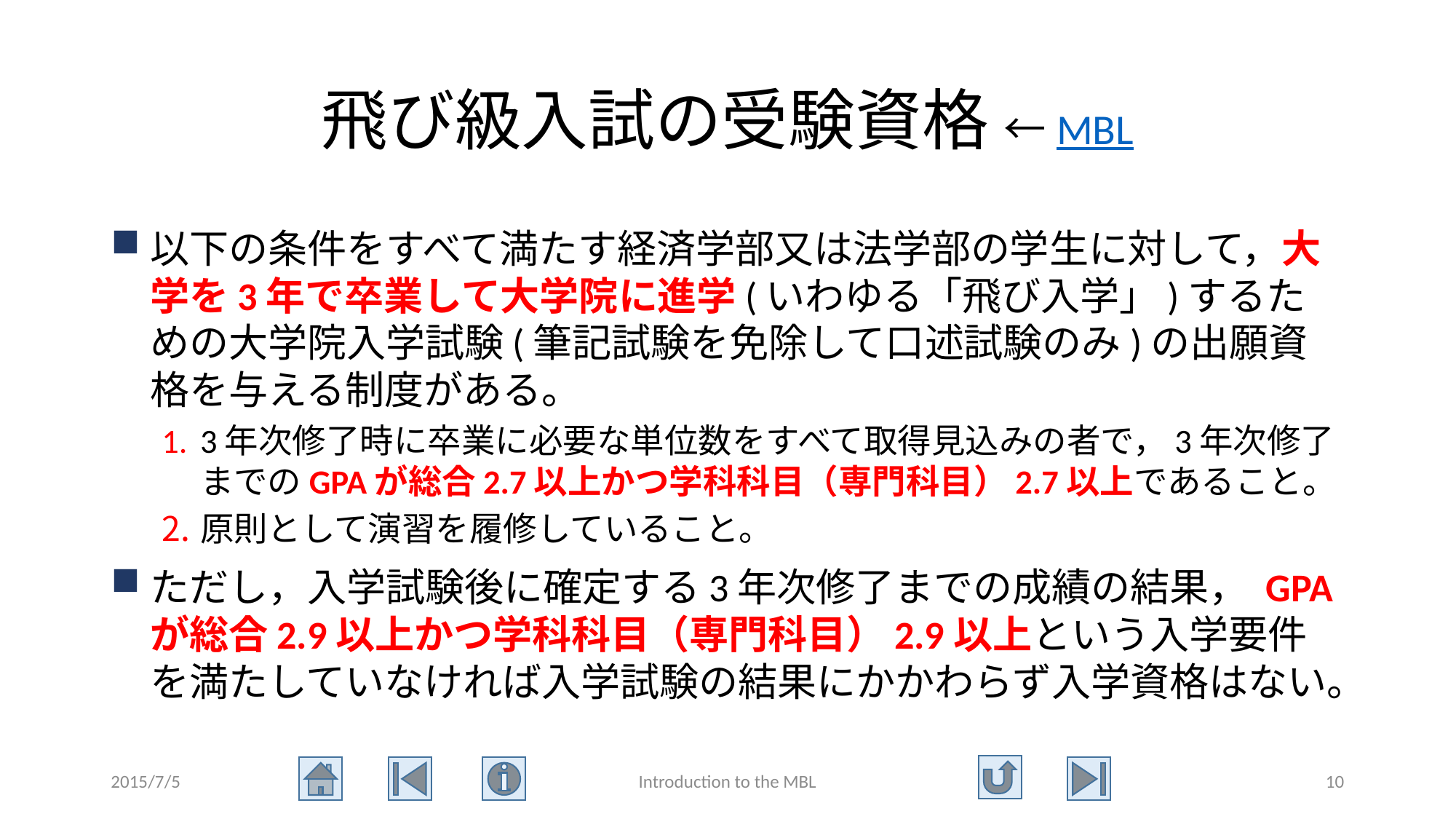

# 飛び級入試の受験資格 ←MBL
以下の条件をすべて満たす経済学部又は法学部の学生に対して，大学を3年で卒業して大学院に進学(いわゆる「飛び入学」)するための大学院入学試験(筆記試験を免除して口述試験のみ)の出願資格を与える制度がある。
3年次修了時に卒業に必要な単位数をすべて取得見込みの者で，3年次修了までのGPAが総合2.7以上かつ学科科目（専門科目）2.7以上であること。
原則として演習を履修していること。
ただし，入学試験後に確定する3年次修了までの成績の結果， GPAが総合2.9以上かつ学科科目（専門科目）2.9以上という入学要件を満たしていなければ入学試験の結果にかかわらず入学資格はない。
2015/7/5
Introduction to the MBL
10